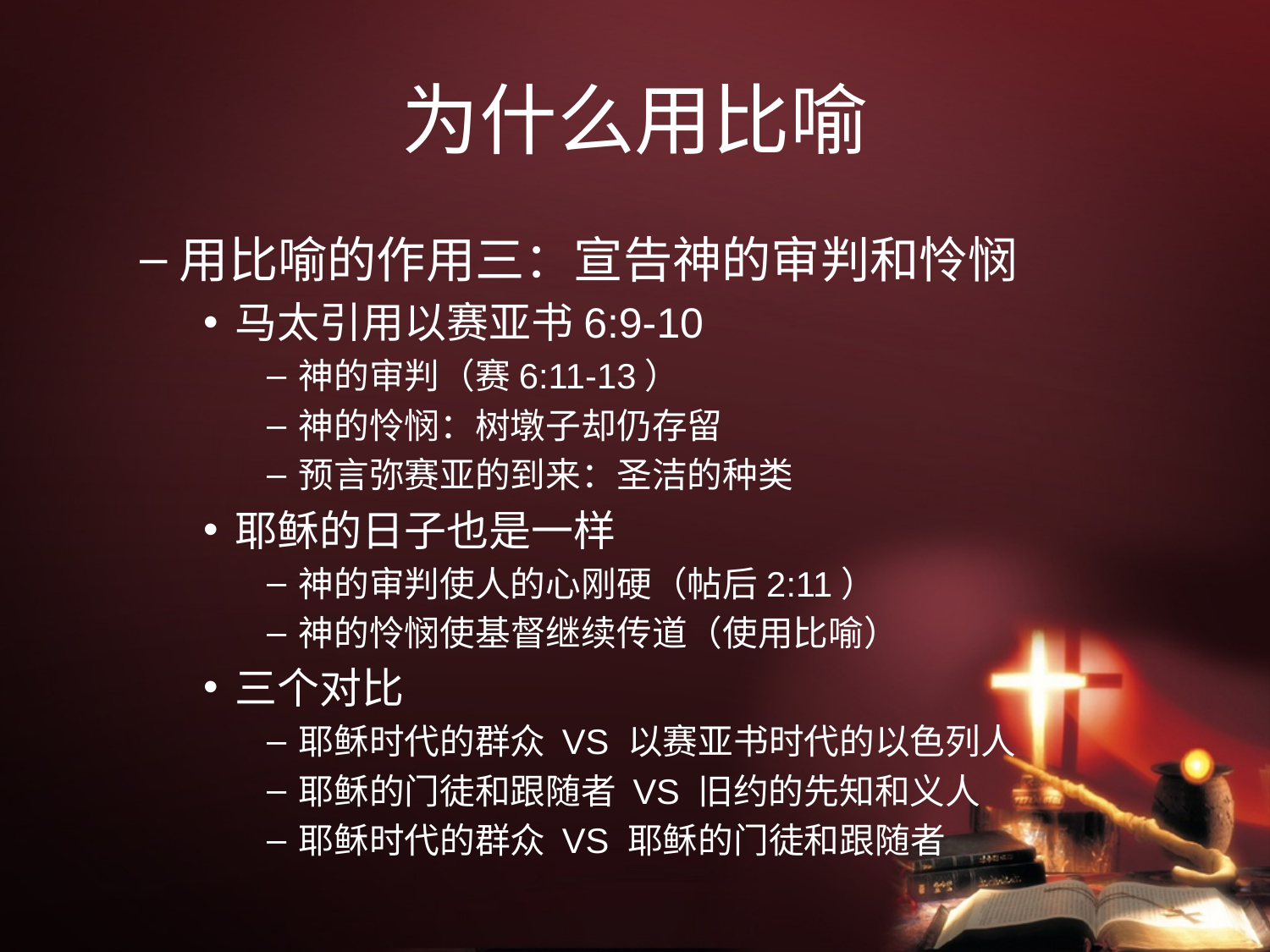

# 为什么用比喻
用比喻的作用三：宣告神的审判和怜悯
马太引用以赛亚书6:9-10
神的审判（赛6:11-13）
神的怜悯：树墩子却仍存留
预言弥赛亚的到来：圣洁的种类
耶稣的日子也是一样
神的审判使人的心刚硬（帖后2:11）
神的怜悯使基督继续传道（使用比喻）
三个对比
耶稣时代的群众 VS 以赛亚书时代的以色列人
耶稣的门徒和跟随者 VS 旧约的先知和义人
耶稣时代的群众 VS 耶稣的门徒和跟随者